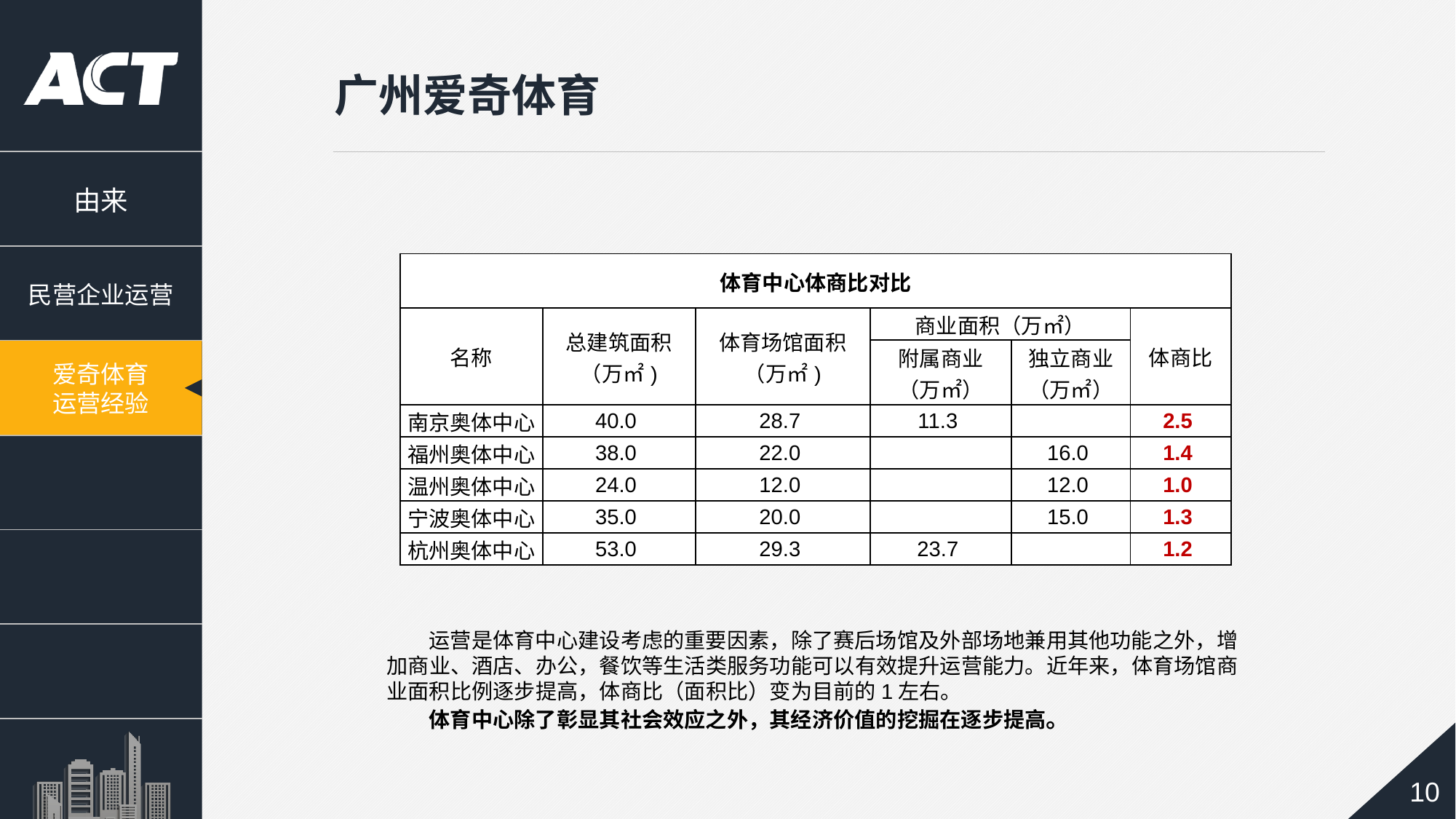

广州爱奇体育
| 体育中心体商比对比 |  |  |  |  |  |
| --- | --- | --- | --- | --- | --- |
| 名称 | 总建筑面积 （万㎡) | 体育场馆面积 （万㎡) | 商业面积（万㎡） |  | 体商比 |
|  |  |  | 附属商业 （万㎡） | 独立商业 （万㎡） |  |
| 南京奥体中心 | 40.0 | 28.7 | 11.3 |  | 2.5 |
| 福州奥体中心 | 38.0 | 22.0 |  | 16.0 | 1.4 |
| 温州奥体中心 | 24.0 | 12.0 |  | 12.0 | 1.0 |
| 宁波奥体中心 | 35.0 | 20.0 |  | 15.0 | 1.3 |
| 杭州奥体中心 | 53.0 | 29.3 | 23.7 |  | 1.2 |
运营是体育中心建设考虑的重要因素，除了赛后场馆及外部场地兼用其他功能之外，增加商业、酒店、办公，餐饮等生活类服务功能可以有效提升运营能力。近年来，体育场馆商业面积比例逐步提高，体商比（面积比）变为目前的1左右。
体育中心除了彰显其社会效应之外，其经济价值的挖掘在逐步提高。